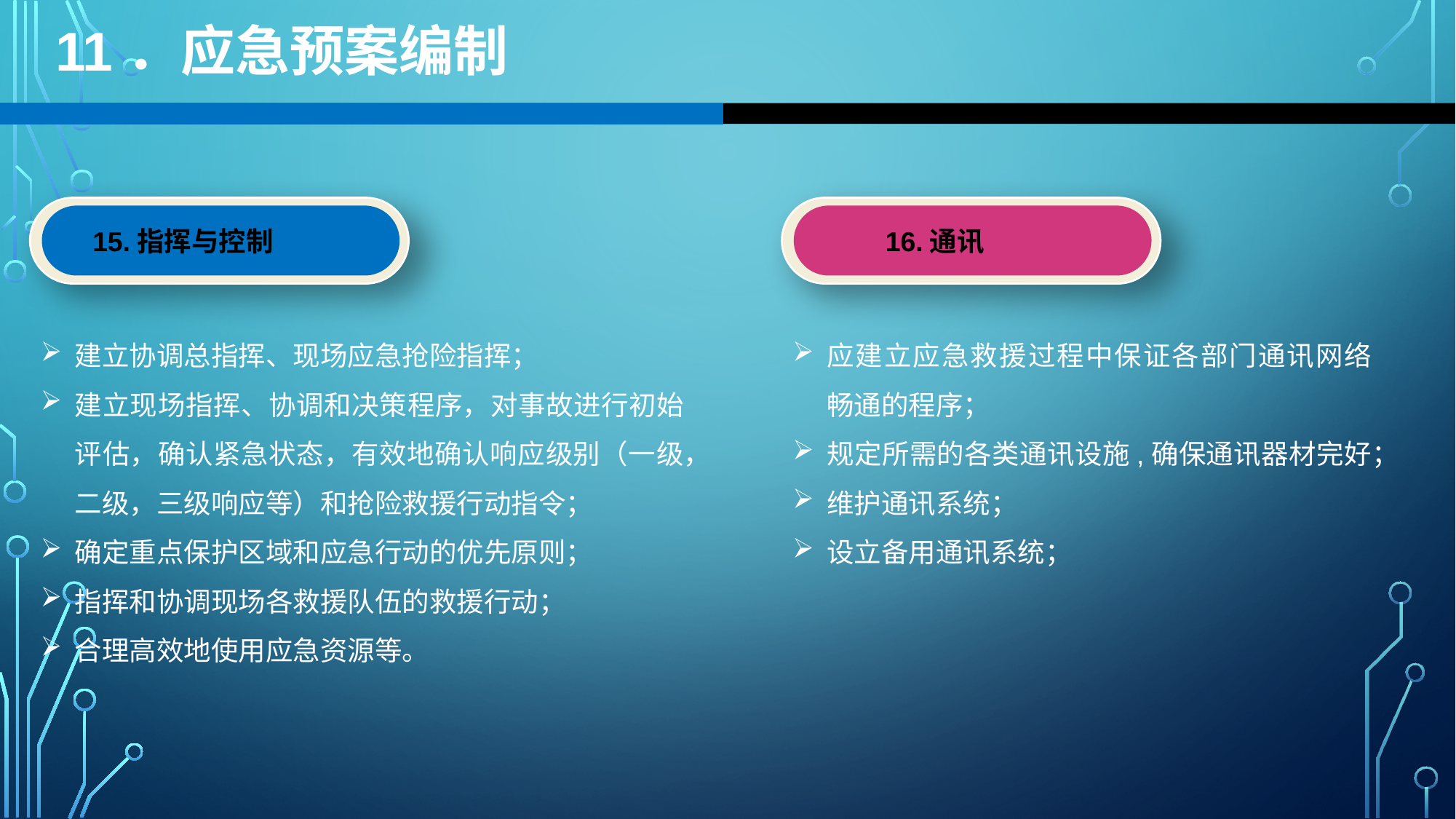

11．应急预案编制

15.指挥与控制
16.通讯
建立协调总指挥、现场应急抢险指挥；
建立现场指挥、协调和决策程序，对事故进行初始评估，确认紧急状态，有效地确认响应级别（一级，二级，三级响应等）和抢险救援行动指令；
确定重点保护区域和应急行动的优先原则；
指挥和协调现场各救援队伍的救援行动；
合理高效地使用应急资源等。
应建立应急救援过程中保证各部门通讯网络畅通的程序；
规定所需的各类通讯设施,确保通讯器材完好；
维护通讯系统；
设立备用通讯系统；